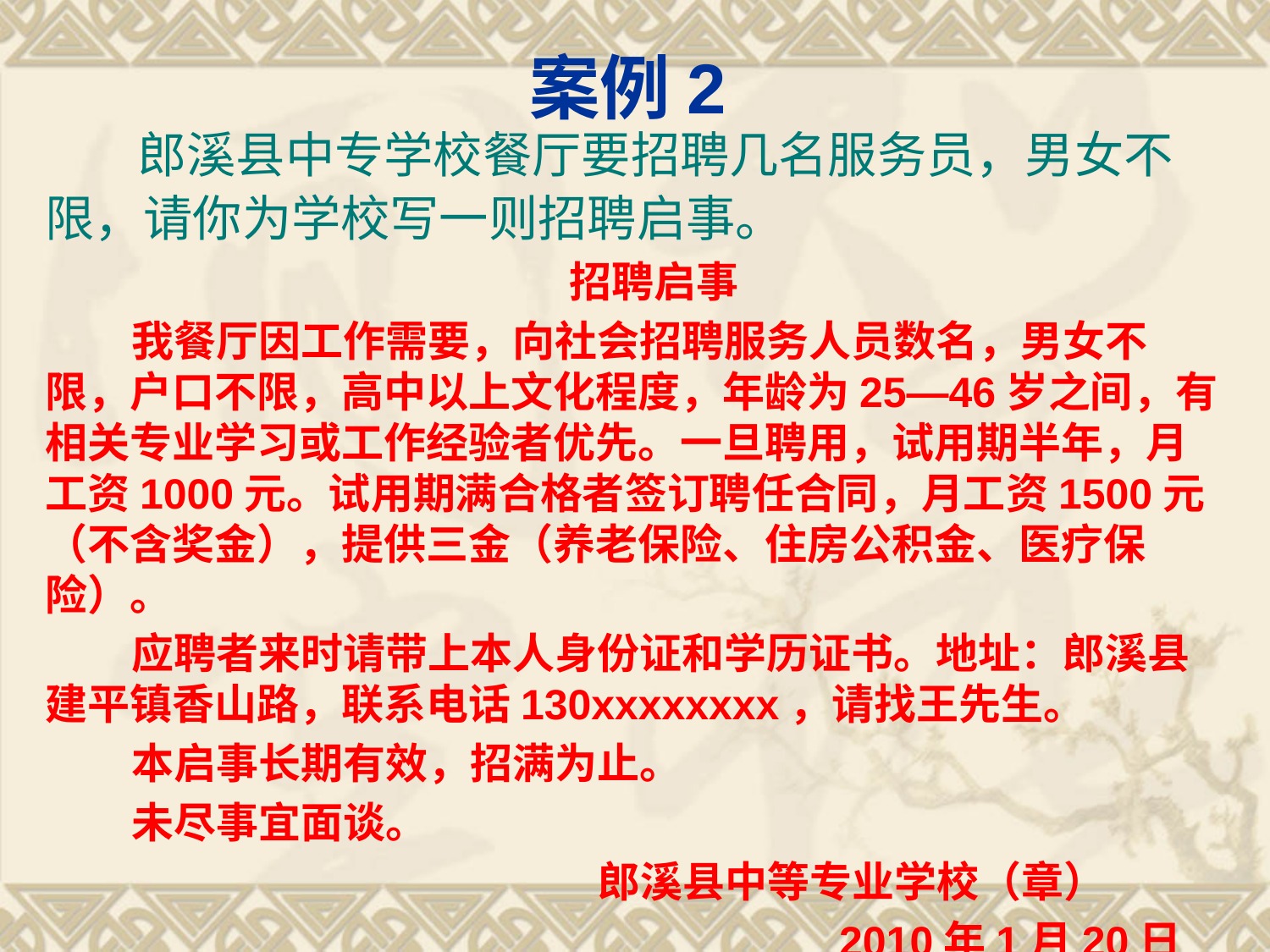

# 案例2
      郎溪县中专学校餐厅要招聘几名服务员，男女不限，请你为学校写一则招聘启事。
   招聘启事
        我餐厅因工作需要，向社会招聘服务人员数名，男女不限，户口不限，高中以上文化程度，年龄为25—46岁之间，有相关专业学习或工作经验者优先。一旦聘用，试用期半年，月工资1000元。试用期满合格者签订聘任合同，月工资1500元（不含奖金），提供三金（养老保险、住房公积金、医疗保险）。
        应聘者来时请带上本人身份证和学历证书。地址：郎溪县建平镇香山路，联系电话130xxxxxxxx，请找王先生。
        本启事长期有效，招满为止。
        未尽事宜面谈。
                                                         郎溪县中等专业学校（章）
                                                                   2010年1月20日